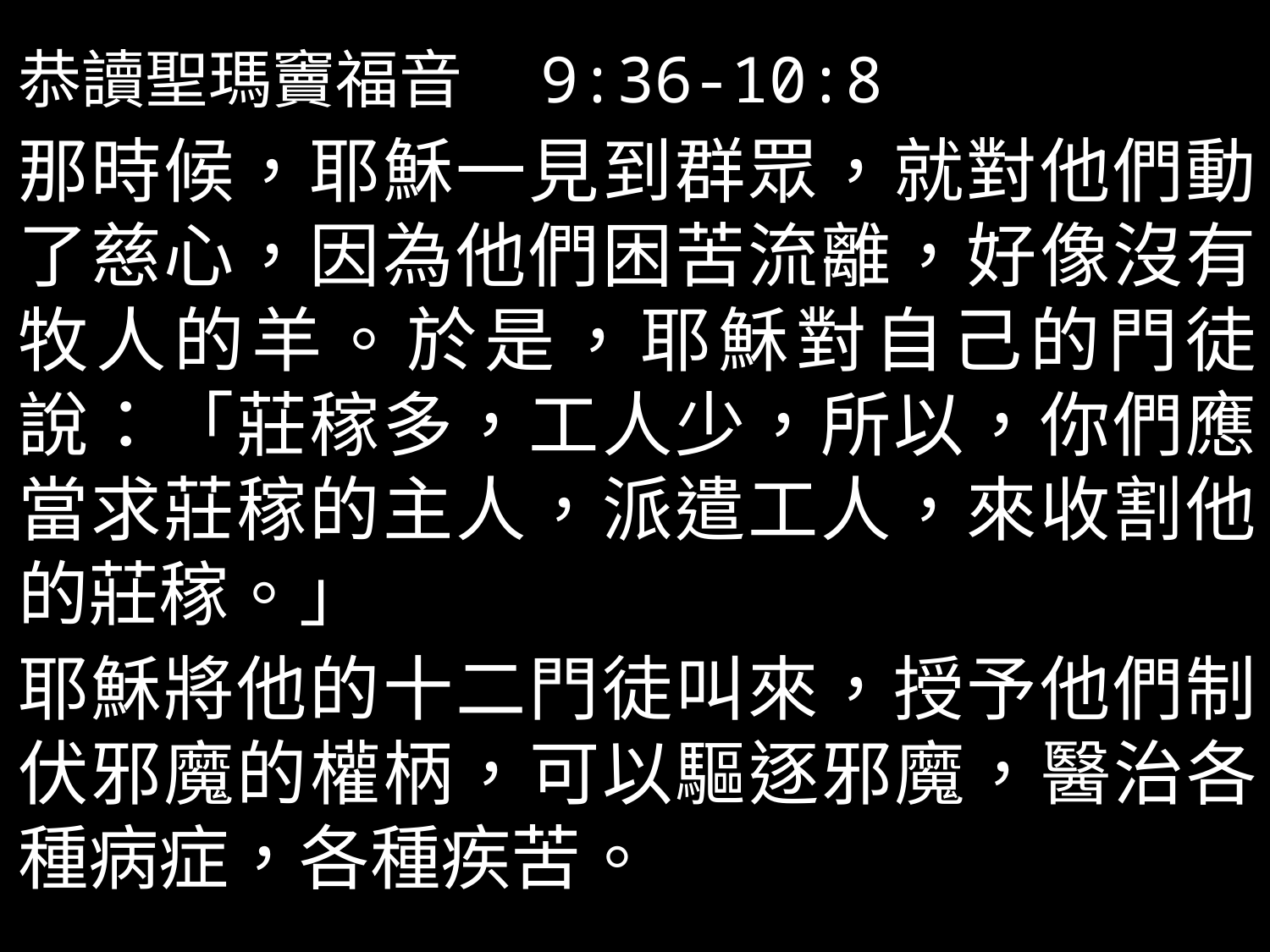

恭讀聖瑪竇福音　9:36-10:8
那時候，耶穌一見到群眾，就對他們動了慈心，因為他們困苦流離，好像沒有牧人的羊。於是，耶穌對自己的門徒說：「莊稼多，工人少，所以，你們應當求莊稼的主人，派遣工人，來收割他的莊稼。」
耶穌將他的十二門徒叫來，授予他們制伏邪魔的權柄，可以驅逐邪魔，醫治各種病症，各種疾苦。